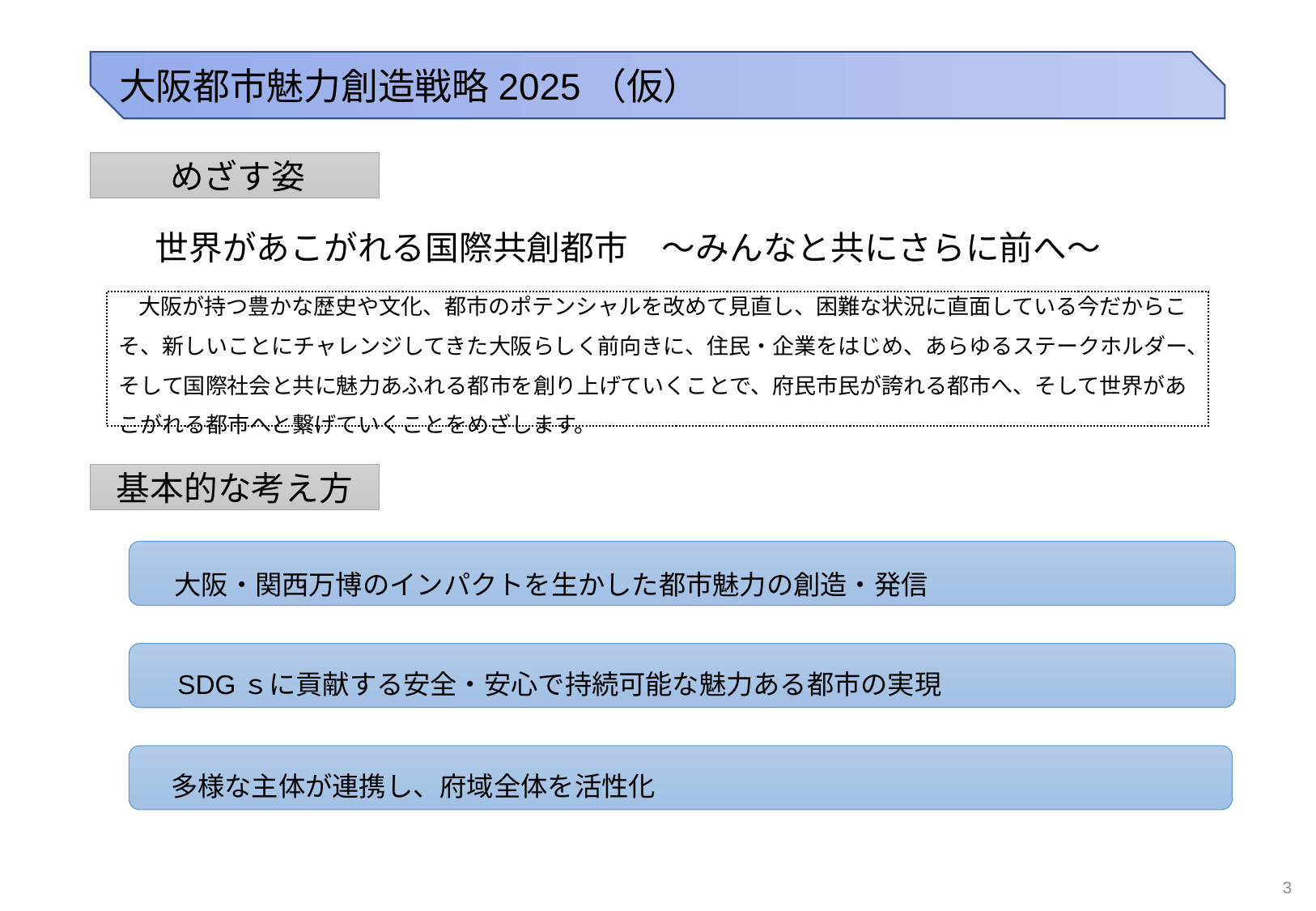

大阪都市魅力創造戦略2025（仮）
　　めざす姿
世界があこがれる国際共創都市　～みんなと共にさらに前へ～
　大阪が持つ豊かな歴史や文化、都市のポテンシャルを改めて見直し、困難な状況に直面している今だからこそ、新しいことにチャレンジしてきた大阪らしく前向きに、住民・企業をはじめ、あらゆるステークホルダー、そして国際社会と共に魅力あふれる都市を創り上げていくことで、府民市民が誇れる都市へ、そして世界があこがれる都市へと繋げていくことをめざします。
基本的な考え方
　大阪・関西万博のインパクトを生かした都市魅力の創造・発信
　SDGｓに貢献する安全・安心で持続可能な魅力ある都市の実現
　多様な主体が連携し、府域全体を活性化
3